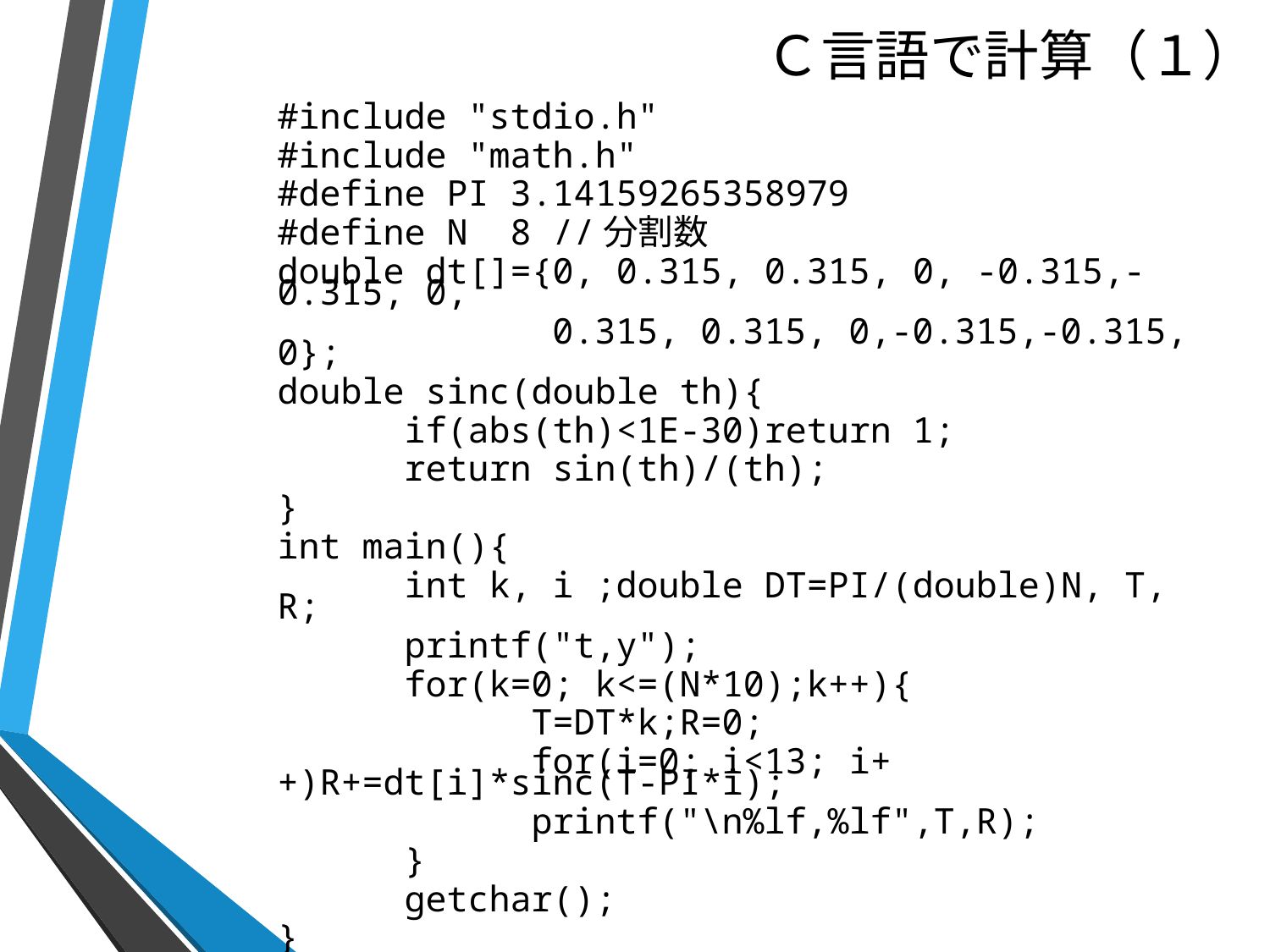

# Ｃ言語で計算（１）
#include "stdio.h"
#include "math.h"
#define PI 3.14159265358979
#define N  8 //分割数
double dt[]={0, 0.315, 0.315, 0, -0.315,-0.315, 0,
             0.315, 0.315, 0,-0.315,-0.315, 0};
double sinc(double th){
	if(abs(th)<1E-30)return 1;
	return sin(th)/(th);
}
int main(){
	int k, i ;double DT=PI/(double)N, T, R;
	printf("t,y");
	for(k=0; k<=(N*10);k++){
		T=DT*k;R=0;
		for(i=0; i<13; i++)R+=dt[i]*sinc(T-PI*i);
		printf("\n%lf,%lf",T,R);
	}
	getchar();
}